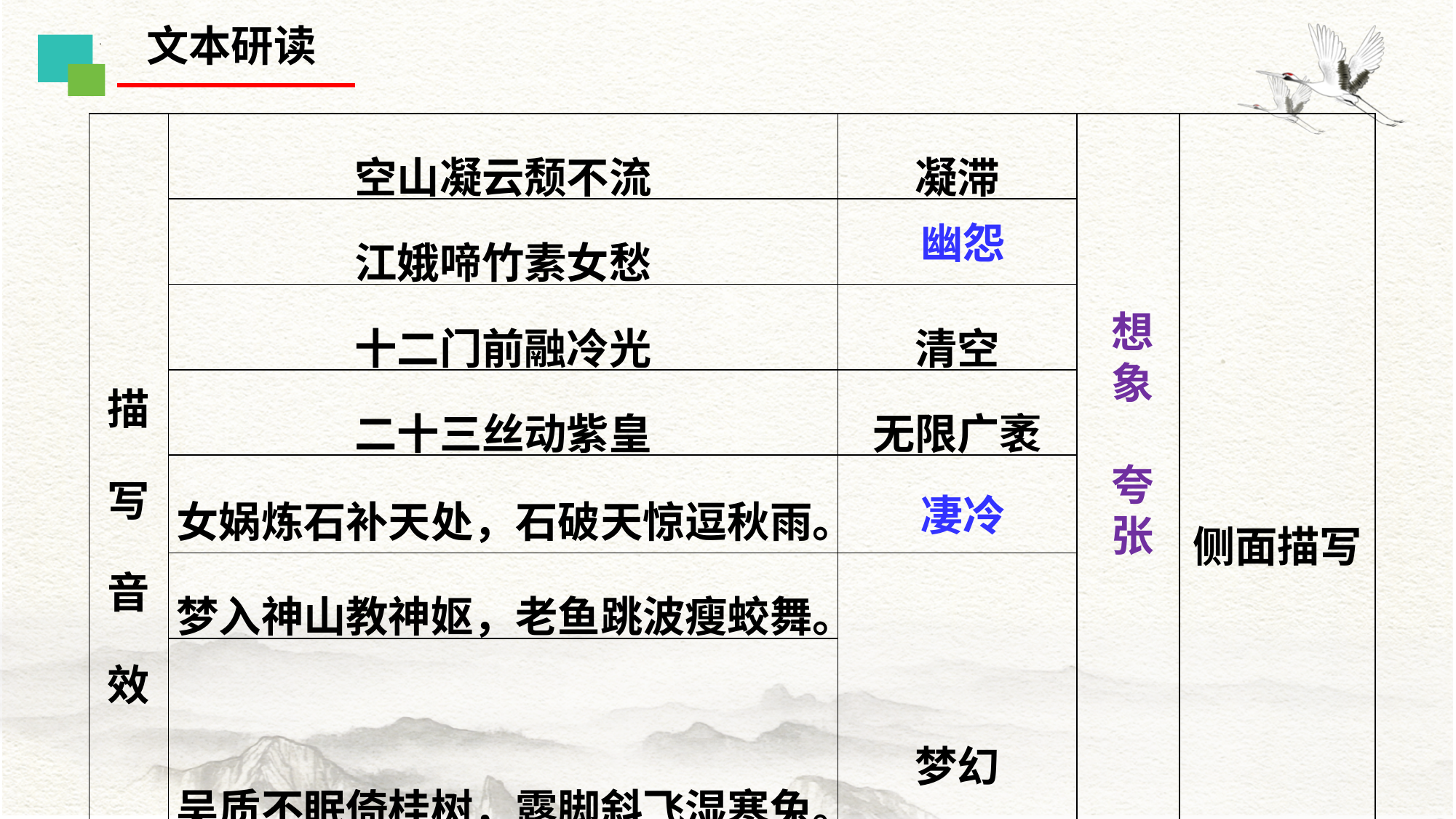

文本研读

| 描写音效 | 空山凝云颓不流 | 凝滞 |  | 侧面描写 |
| --- | --- | --- | --- | --- |
|  | 江娥啼竹素女愁 |  |  |  |
|  | 十二门前融冷光 | 清空 |  |  |
|  | 二十三丝动紫皇 | 无限广袤 |  |  |
|  | 女娲炼石补天处，石破天惊逗秋雨。 |  |  |  |
|  | 梦入神山教神妪，老鱼跳波瘦蛟舞。 | 梦幻 |  |  |
|  | 吴质不眠倚桂树，露脚斜飞湿寒兔。 |  |  |  |
幽怨
想象

夸张
凄冷